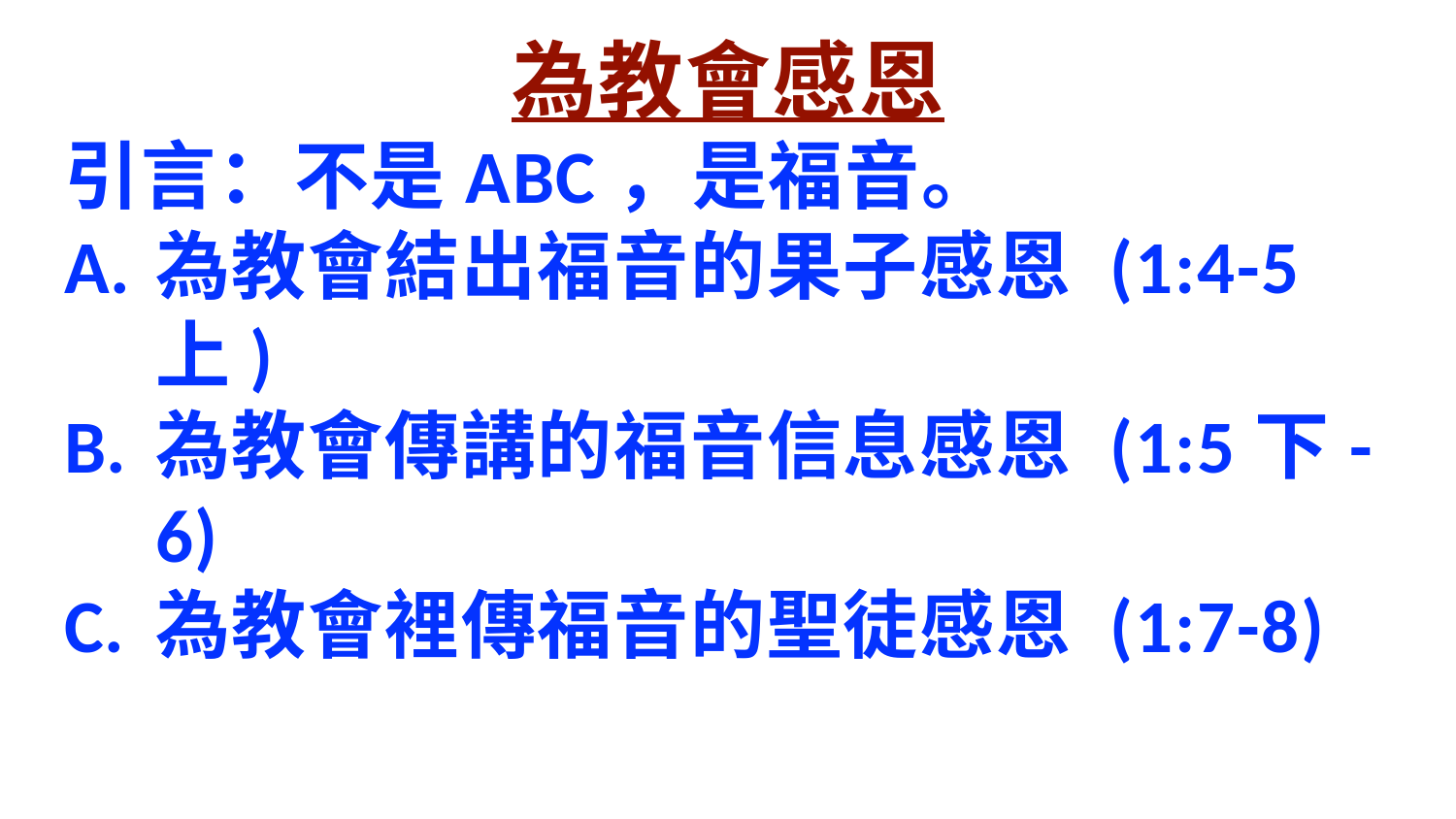

為教會感恩
引言：不是ABC，是福音。
為教會結出福音的果子感恩 (1:4-5上)
為教會傳講的福音信息感恩 (1:5下-6)
為教會裡傳福音的聖徒感恩 (1:7-8)